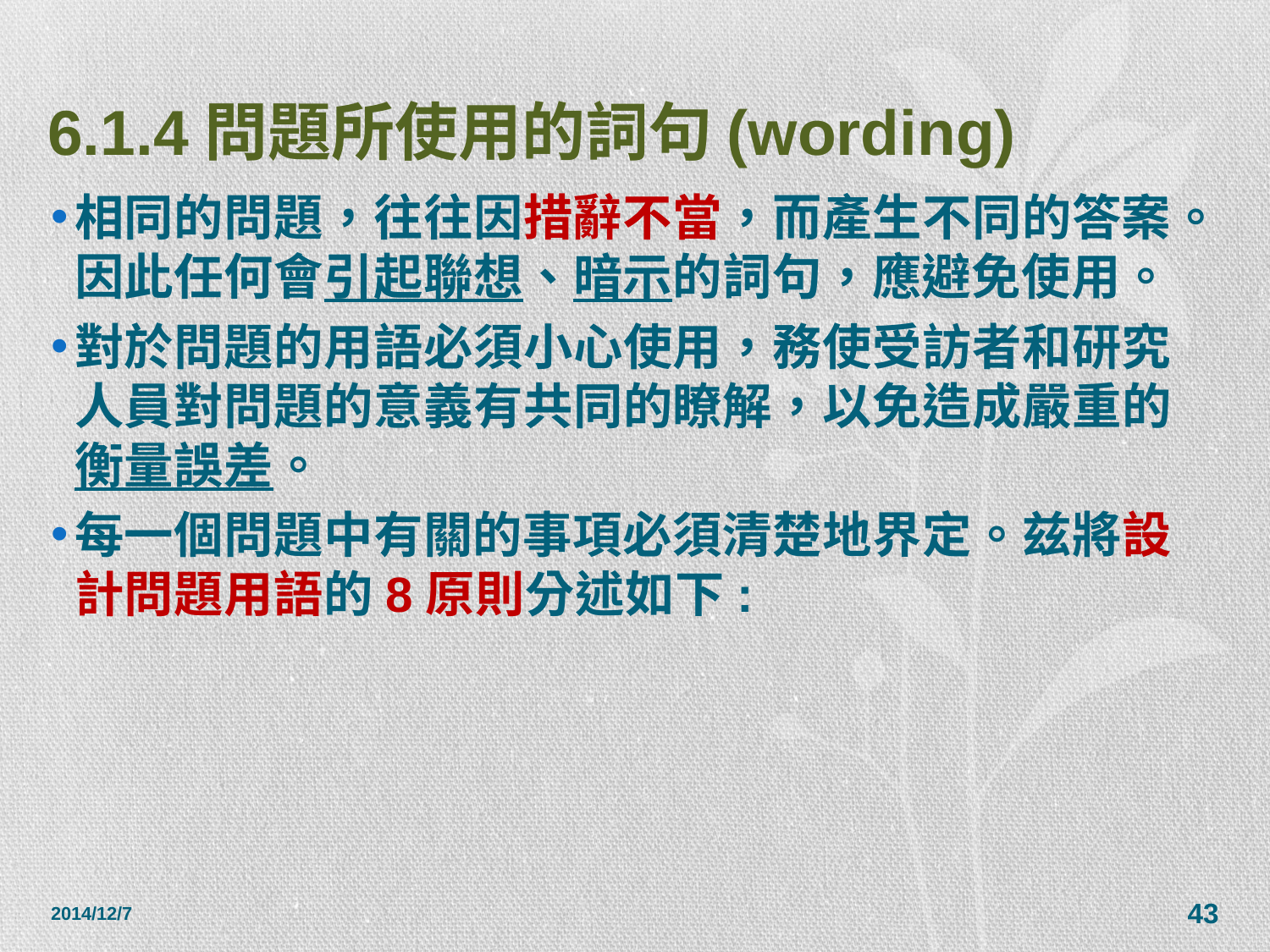

# 6.1.4問題所使用的詞句(wording)
相同的問題，往往因措辭不當，而產生不同的答案。因此任何會引起聯想、暗示的詞句，應避免使用。
對於問題的用語必須小心使用，務使受訪者和研究人員對問題的意義有共同的瞭解，以免造成嚴重的衡量誤差。
每一個問題中有關的事項必須清楚地界定。兹將設計問題用語的8原則分述如下:

2014/12/7
43